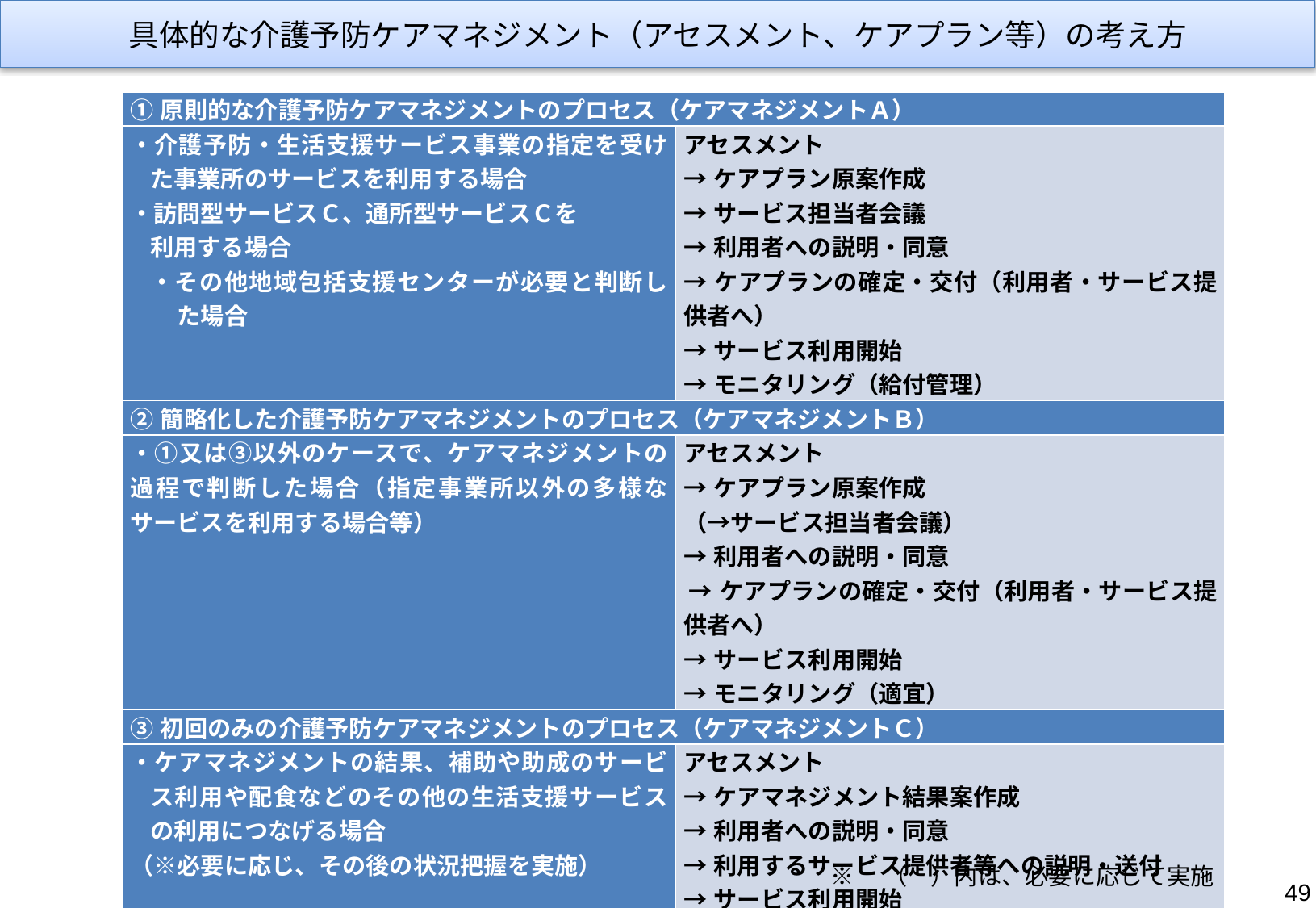

# 具体的な介護予防ケアマネジメント（アセスメント、ケアプラン等）の考え方
| ①原則的な介護予防ケアマネジメントのプロセス（ケアマネジメントＡ） |  |
| --- | --- |
| ・介護予防・生活支援サービス事業の指定を受けた事業所のサービスを利用する場合 ・訪問型サービスＣ、通所型サービスＣを 利用する場合 ・その他地域包括支援センターが必要と判断し　　た場合 | アセスメント　 →ケアプラン原案作成 →サービス担当者会議 →利用者への説明・同意 →ケアプランの確定・交付（利用者・サービス提供者へ） →サービス利用開始　 →モニタリング（給付管理） |
| ②簡略化した介護予防ケアマネジメントのプロセス（ケアマネジメントＢ） |  |
| ・①又は③以外のケースで、ケアマネジメントの過程で判断した場合（指定事業所以外の多様なサービスを利用する場合等） | アセスメント →ケアプラン原案作成 （→サービス担当者会議） →利用者への説明・同意  →ケアプランの確定・交付（利用者・サービス提供者へ）　 →サービス利用開始 →モニタリング（適宜） |
| ③初回のみの介護予防ケアマネジメントのプロセス（ケアマネジメントＣ） |  |
| ・ケアマネジメントの結果、補助や助成のサービス利用や配食などのその他の生活支援サービスの利用につなげる場合 （※必要に応じ、その後の状況把握を実施） | アセスメント →ケアマネジメント結果案作成 →利用者への説明・同意 →利用するサービス提供者等への説明・送付 →サービス利用開始 |
※　（　）内は、必要に応じて実施
49